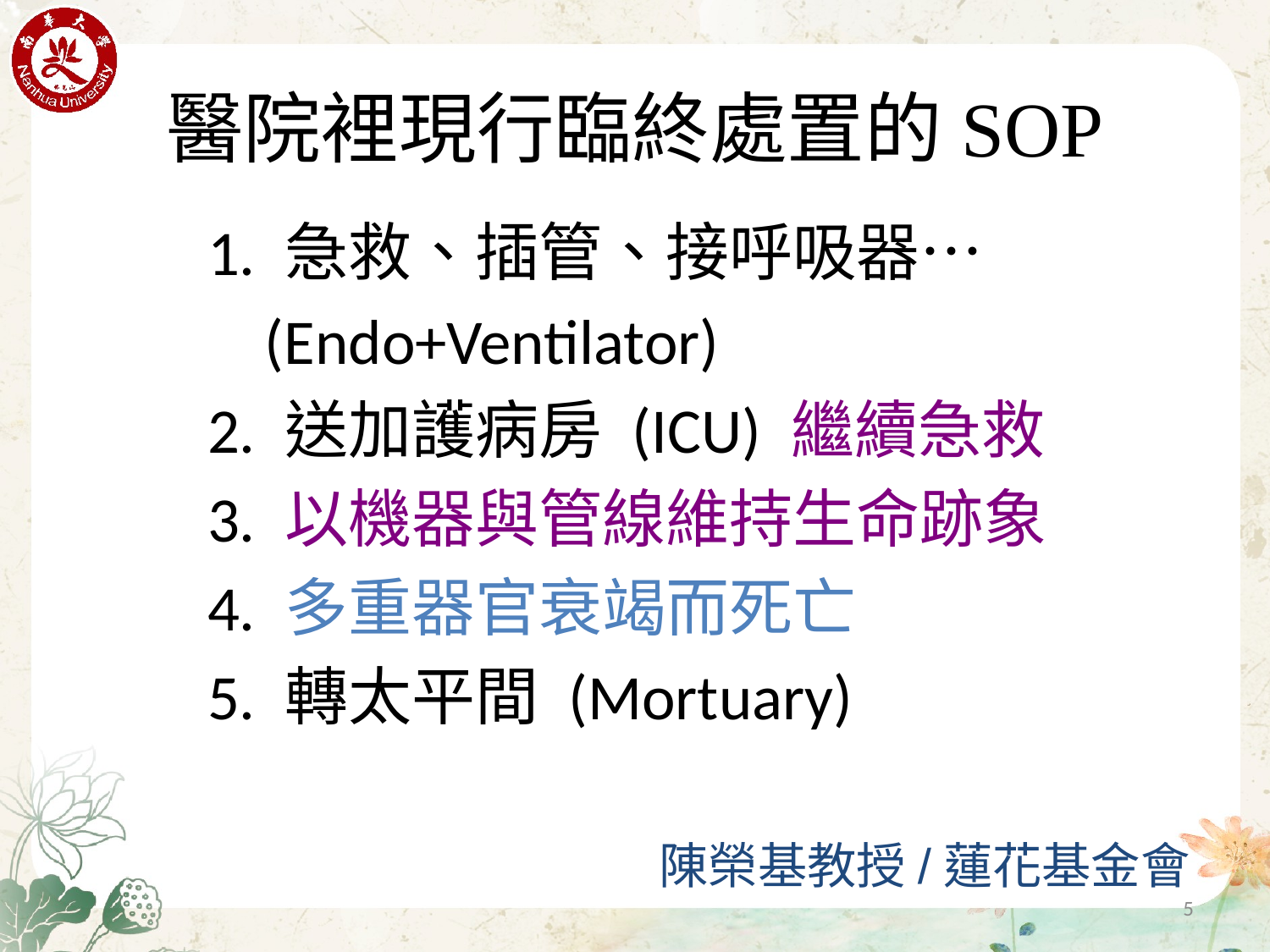

醫院裡現行臨終處置的SOP
1. 急救、插管、接呼吸器…
    (Endo+Ventilator)
2. 送加護病房 (ICU) 繼續急救
3. 以機器與管線維持生命跡象
4. 多重器官衰竭而死亡
5. 轉太平間 (Mortuary)
陳榮基教授/蓮花基金會
5